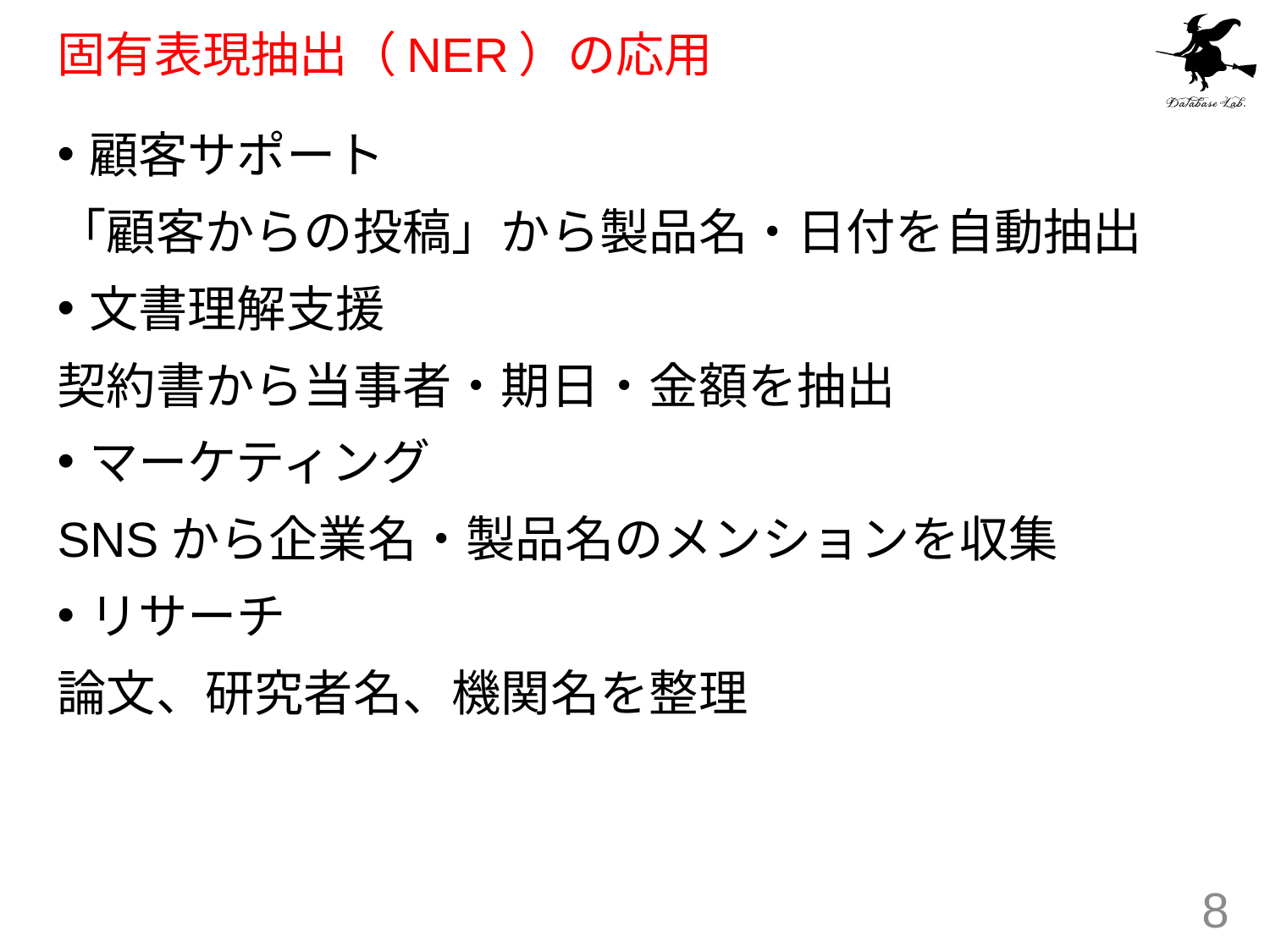

# 固有表現抽出（NER）の応用
顧客サポート
「顧客からの投稿」から製品名・日付を自動抽出
文書理解支援
契約書から当事者・期日・金額を抽出
マーケティング
SNSから企業名・製品名のメンションを収集
リサーチ
論文、研究者名、機関名を整理

8